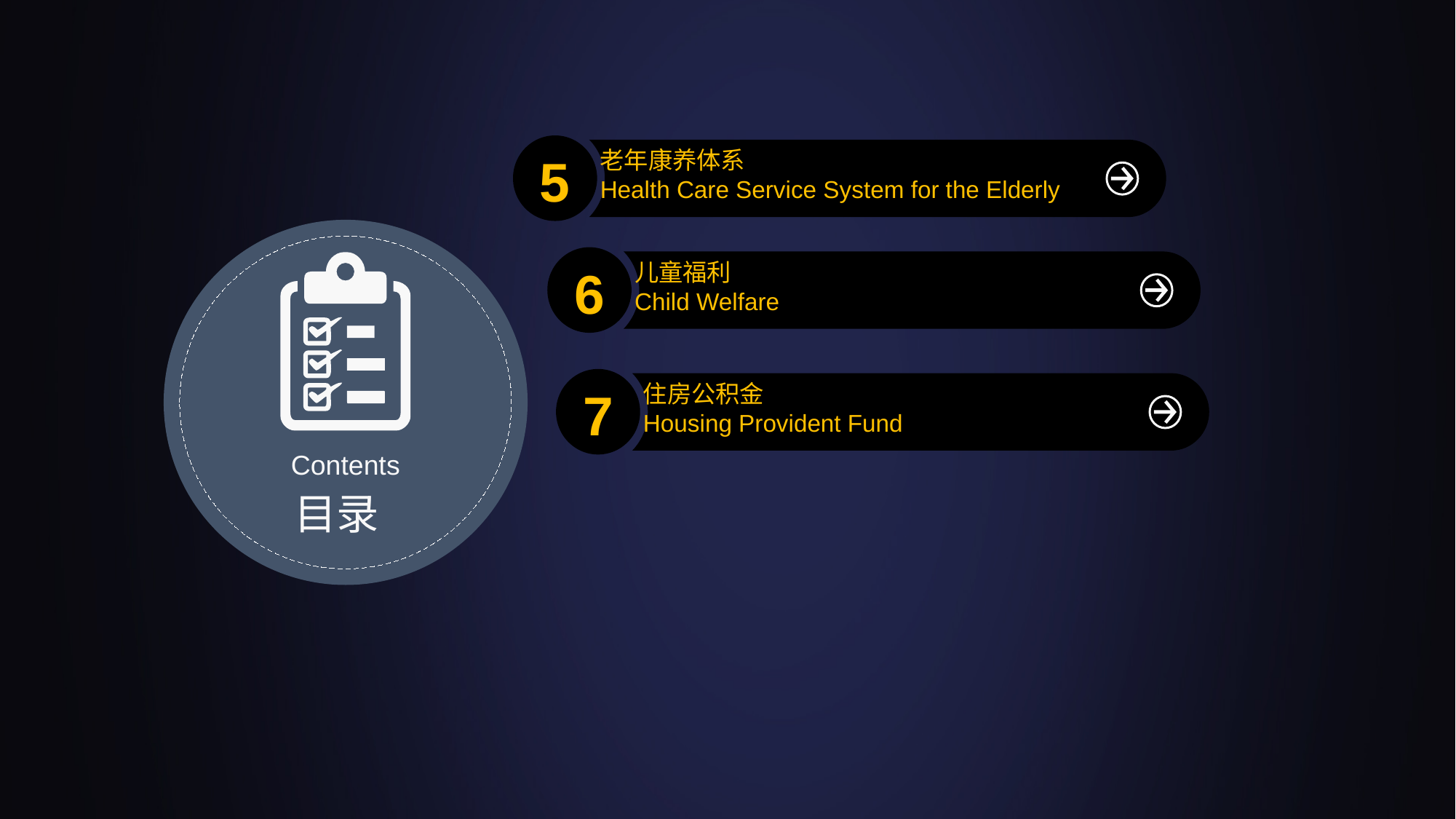

老年康养体系
Health Care Service System for the Elderly

5

儿童福利
Child Welfare

6

住房公积金
Housing Provident Fund

7
Contents
目录